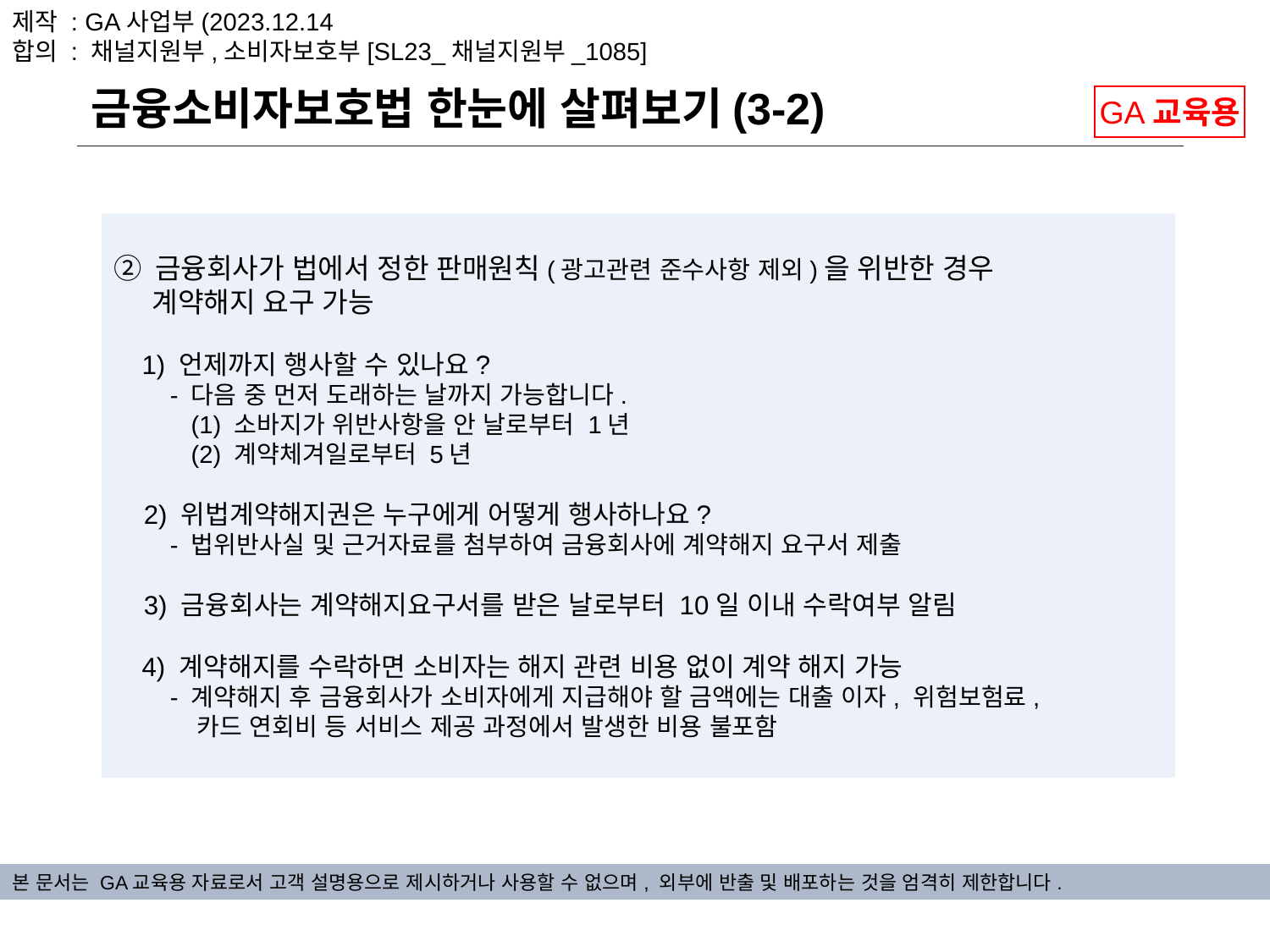

제작 : GA사업부(2023.12.14
합의 : 채널지원부,소비자보호부[SL23_채널지원부_1085]
금융소비자보호법 한눈에 살펴보기(3-2)
GA교육용
② 금융회사가 법에서 정한 판매원칙(광고관련 준수사항 제외)을 위반한 경우
    계약해지 요구 가능

    1) 언제까지 행사할 수 있나요?
        - 다음 중 먼저 도래하는 날까지 가능합니다.
           (1) 소바지가 위반사항을 안 날로부터 1년
           (2) 계약체겨일로부터 5년

    2) 위법계약해지권은 누구에게 어떻게 행사하나요?
        - 법위반사실 및 근거자료를 첨부하여 금융회사에 계약해지 요구서 제출

    3) 금융회사는 계약해지요구서를 받은 날로부터 10일 이내 수락여부 알림

    4) 계약해지를 수락하면 소비자는 해지 관련 비용 없이 계약 해지 가능
        - 계약해지 후 금융회사가 소비자에게 지급해야 할 금액에는 대출 이자, 위험보험료,
           카드 연회비 등 서비스 제공 과정에서 발생한 비용 불포함
본 문서는 GA교육용 자료로서 고객 설명용으로 제시하거나 사용할 수 없으며, 외부에 반출 및 배포하는 것을 엄격히 제한합니다.